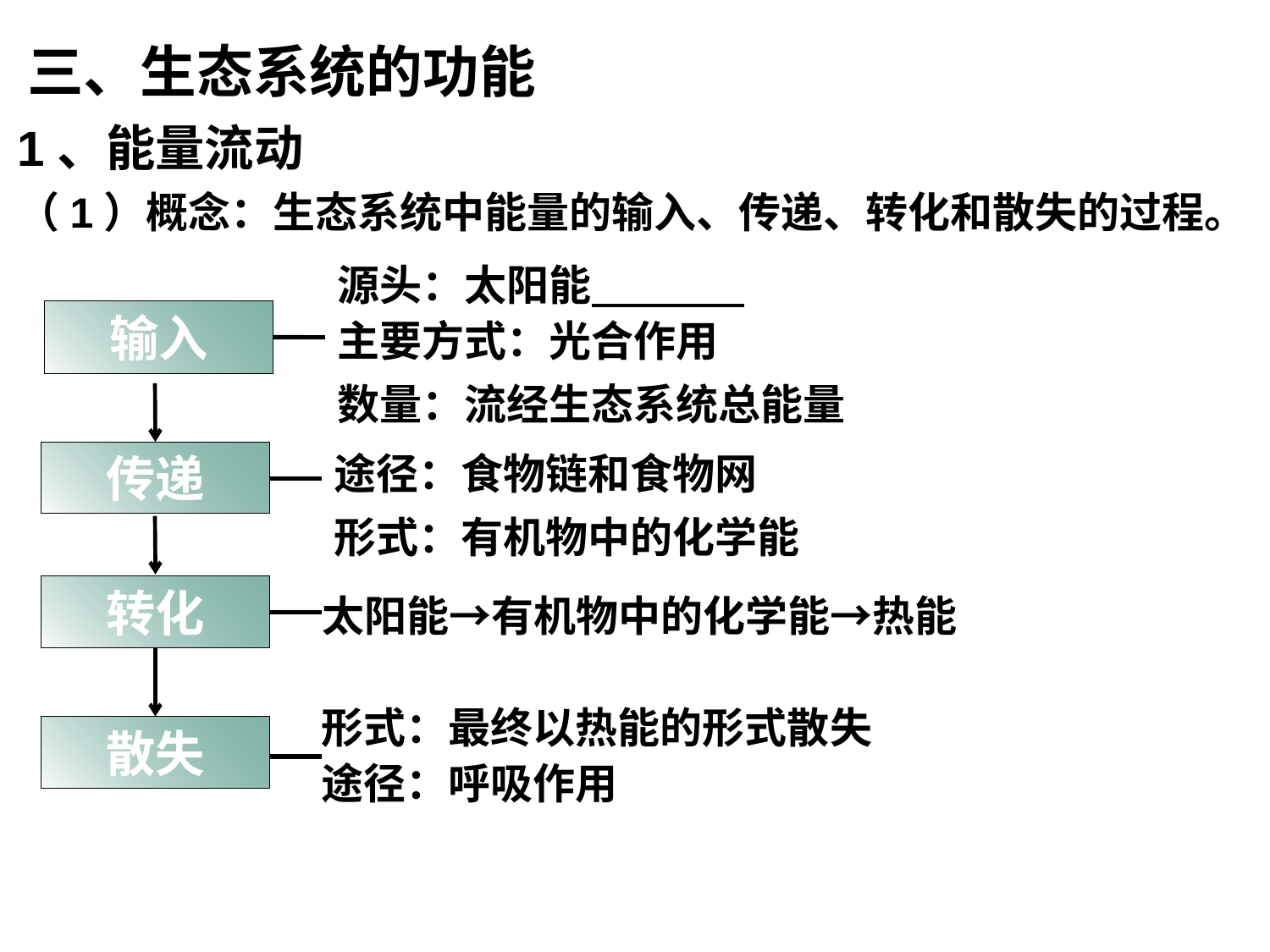

三、生态系统的功能
1、能量流动
（1）概念：生态系统中能量的输入、传递、转化和散失的过程。

输入
传递
转化
散失
源头：太阳能
主要方式：光合作用
数量：流经生态系统总能量
途径：食物链和食物网
形式：有机物中的化学能
太阳能→有机物中的化学能→热能
形式：最终以热能的形式散失
途径：呼吸作用